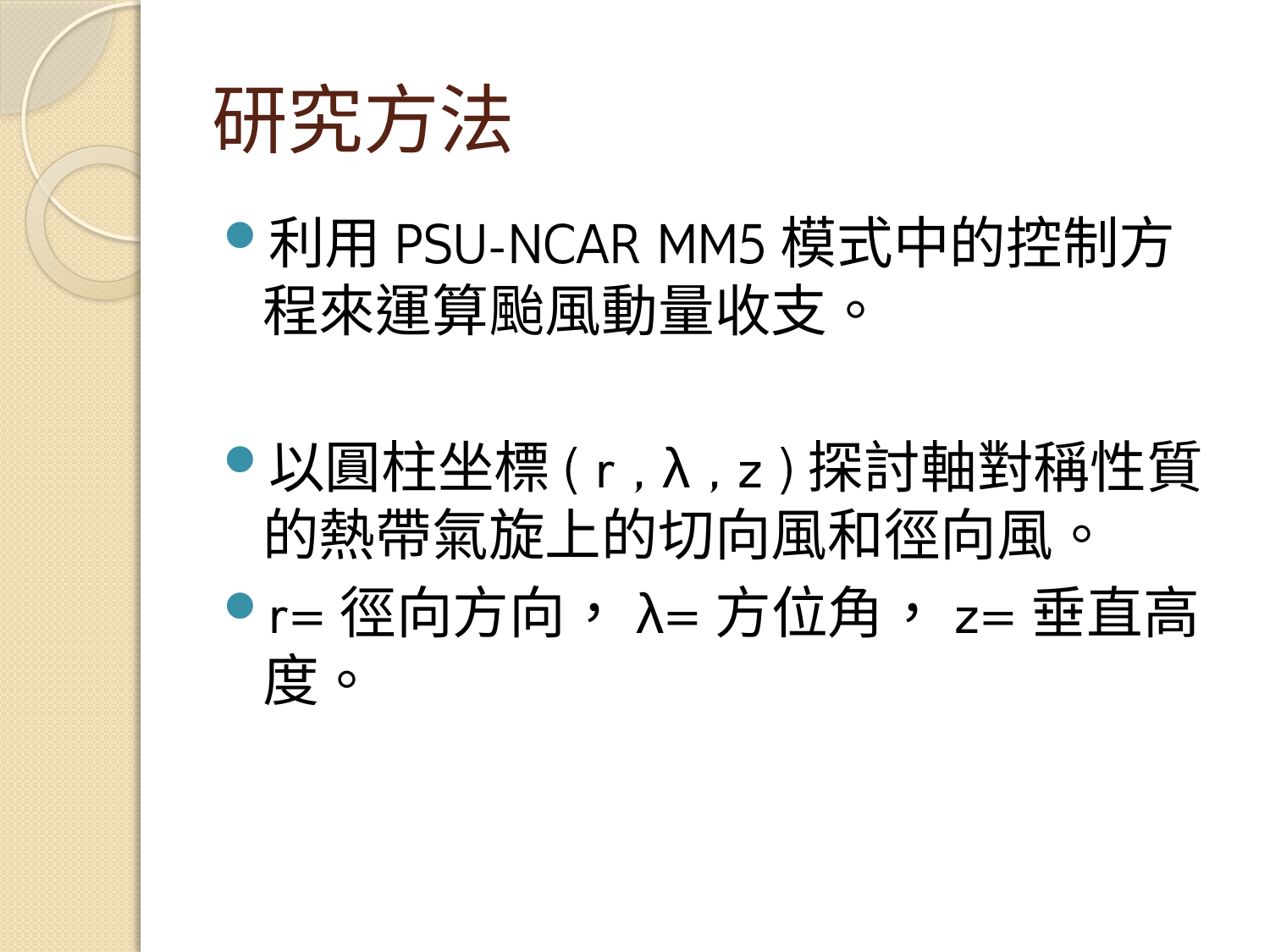

# 研究方法
利用PSU-NCAR MM5模式中的控制方程來運算颱風動量收支。

以圓柱坐標( r , λ , z )探討軸對稱性質的熱帶氣旋上的切向風和徑向風。
r=徑向方向，λ=方位角，z=垂直高度。